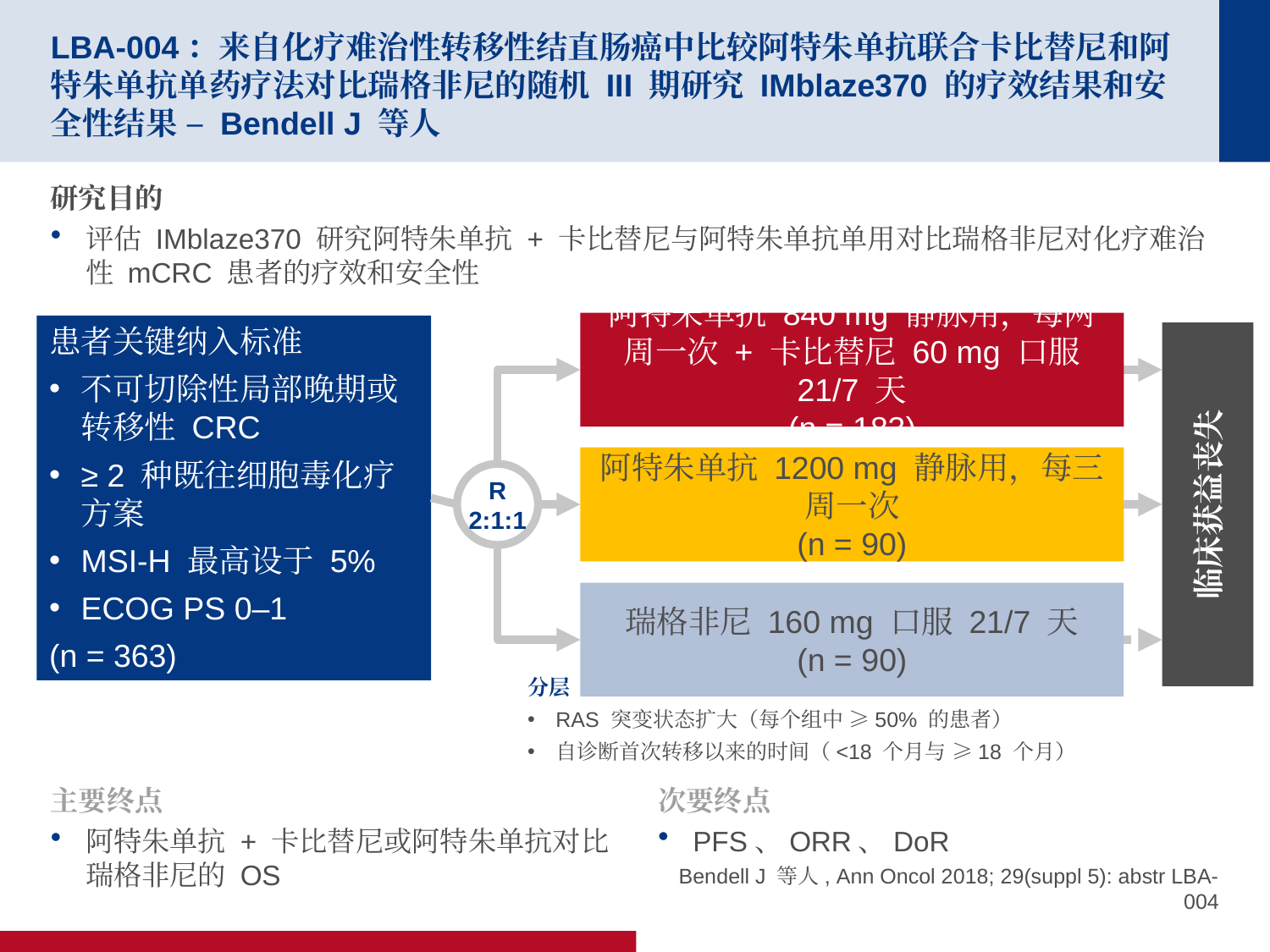

# LBA-004：来自化疗难治性转移性结直肠癌中比较阿特朱单抗联合卡比替尼和阿特朱单抗单药疗法对比瑞格非尼的随机 III 期研究 IMblaze370 的疗效结果和安全性结果 – Bendell J 等人
研究目的
评估 IMblaze370 研究阿特朱单抗 + 卡比替尼与阿特朱单抗单用对比瑞格非尼对化疗难治性 mCRC 患者的疗效和安全性
阿特朱单抗 840 mg 静脉用，每两周一次 + 卡比替尼 60 mg 口服 21/7 天
(n = 183)
患者关键纳入标准
不可切除性局部晚期或转移性 CRC
≥ 2 种既往细胞毒化疗方案
MSI-H 最高设于 5%
ECOG PS 0–1
(n = 363)
临床获益丧失
阿特朱单抗 1200 mg 静脉用，每三周一次
(n = 90)
R
2:1:1
瑞格非尼 160 mg 口服 21/7 天
(n = 90)
分层
RAS 突变状态扩大（每个组中 ≥50% 的患者）
自诊断首次转移以来的时间（<18 个月与 ≥18 个月）
主要终点
阿特朱单抗 + 卡比替尼或阿特朱单抗对比瑞格非尼的 OS
次要终点
PFS、ORR、DoR
Bendell J 等人, Ann Oncol 2018; 29(suppl 5): abstr LBA-004